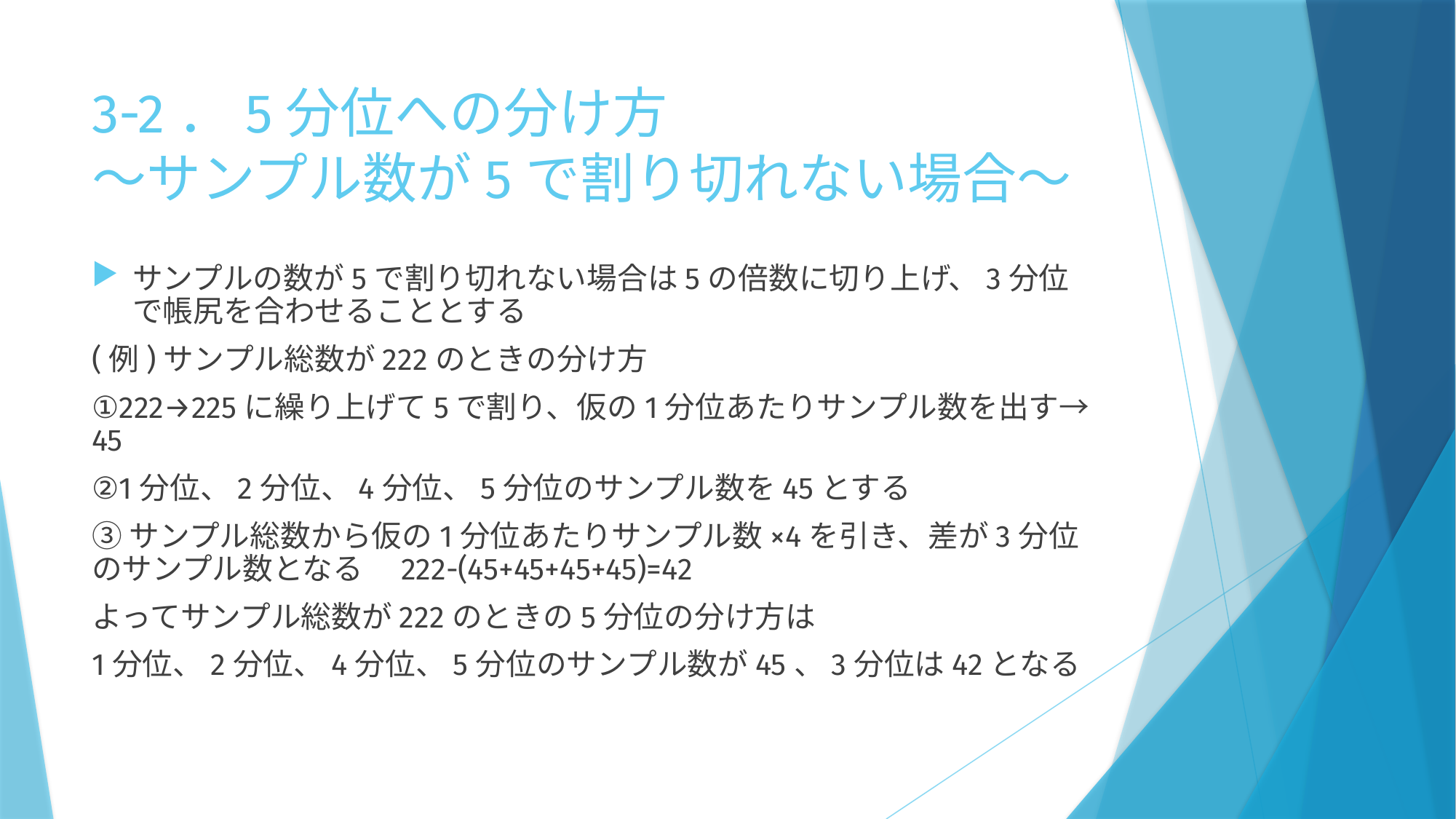

# 3-2．5分位への分け方 ～サンプル数が5で割り切れない場合～
サンプルの数が5で割り切れない場合は5の倍数に切り上げ、3分位で帳尻を合わせることとする
(例)サンプル総数が222のときの分け方
①222→225に繰り上げて5で割り、仮の1分位あたりサンプル数を出す→45
②1分位、2分位、4分位、5分位のサンプル数を45とする
③サンプル総数から仮の1分位あたりサンプル数×4を引き、差が3分位のサンプル数となる　222-(45+45+45+45)=42
よってサンプル総数が222のときの5分位の分け方は
1分位、2分位、4分位、5分位のサンプル数が45、3分位は42となる